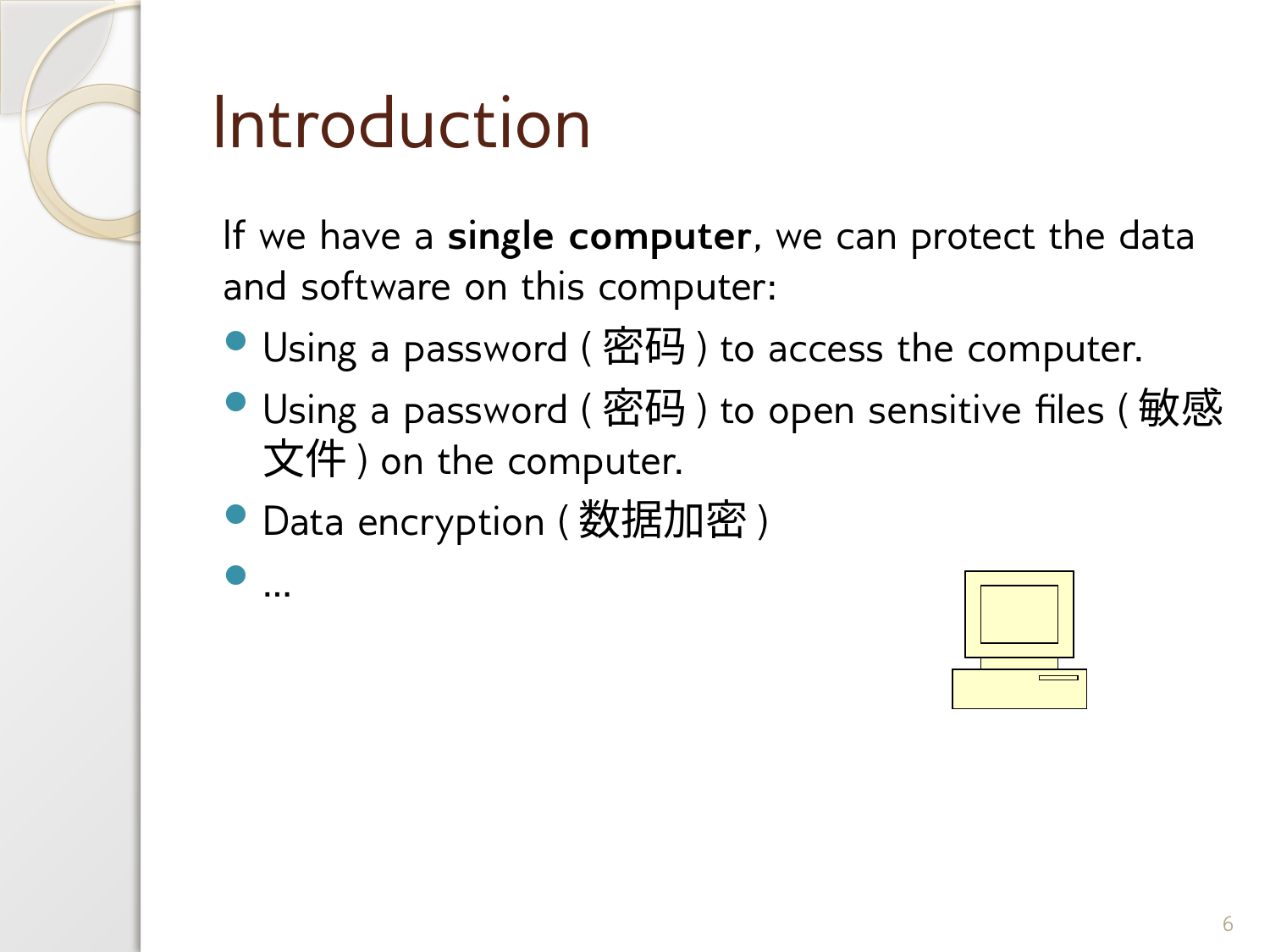

# Introduction
If we have a single computer, we can protect the data and software on this computer:
Using a password (密码) to access the computer.
Using a password (密码) to open sensitive files (敏感文件) on the computer.
Data encryption (数据加密)
…

6